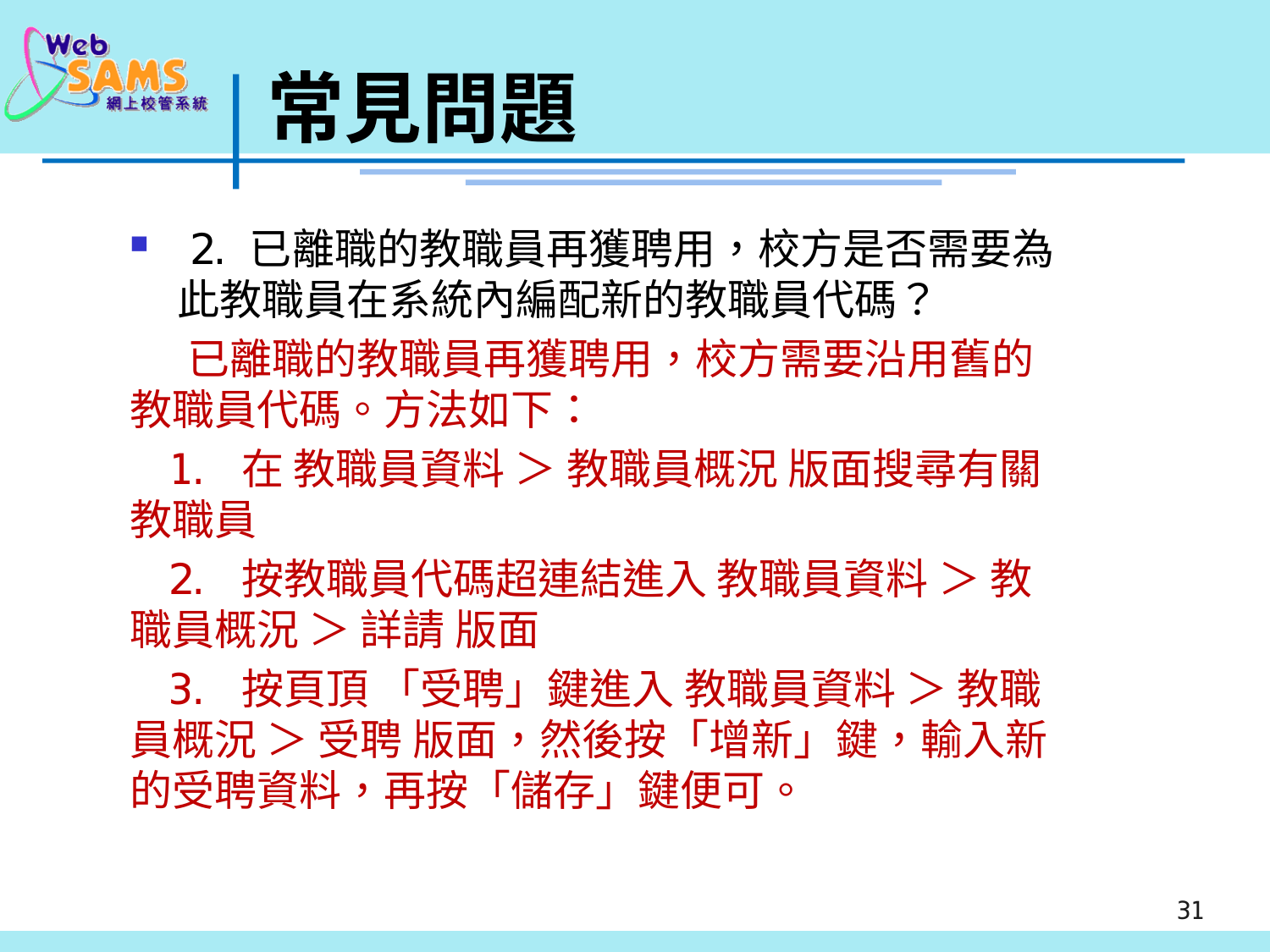

# 常見問題
 2. 已離職的教職員再獲聘用，校方是否需要為此教職員在系統內編配新的教職員代碼？
     已離職的教職員再獲聘用，校方需要沿用舊的教職員代碼。方法如下：
   1.  在 教職員資料 ＞ 教職員概況 版面搜尋有關教職員
   2.  按教職員代碼超連結進入 教職員資料 ＞ 教職員概況 ＞ 詳請 版面
   3.  按頁頂 「受聘」鍵進入 教職員資料 ＞ 教職員概況 ＞ 受聘 版面，然後按「增新」鍵，輸入新的受聘資料，再按「儲存」鍵便可。

3. 本校欲紀錄某些教職員資料，但系統沒有相關的欄位，請問怎麼辦？
4. 教職員的代碼可以更改嗎？
31